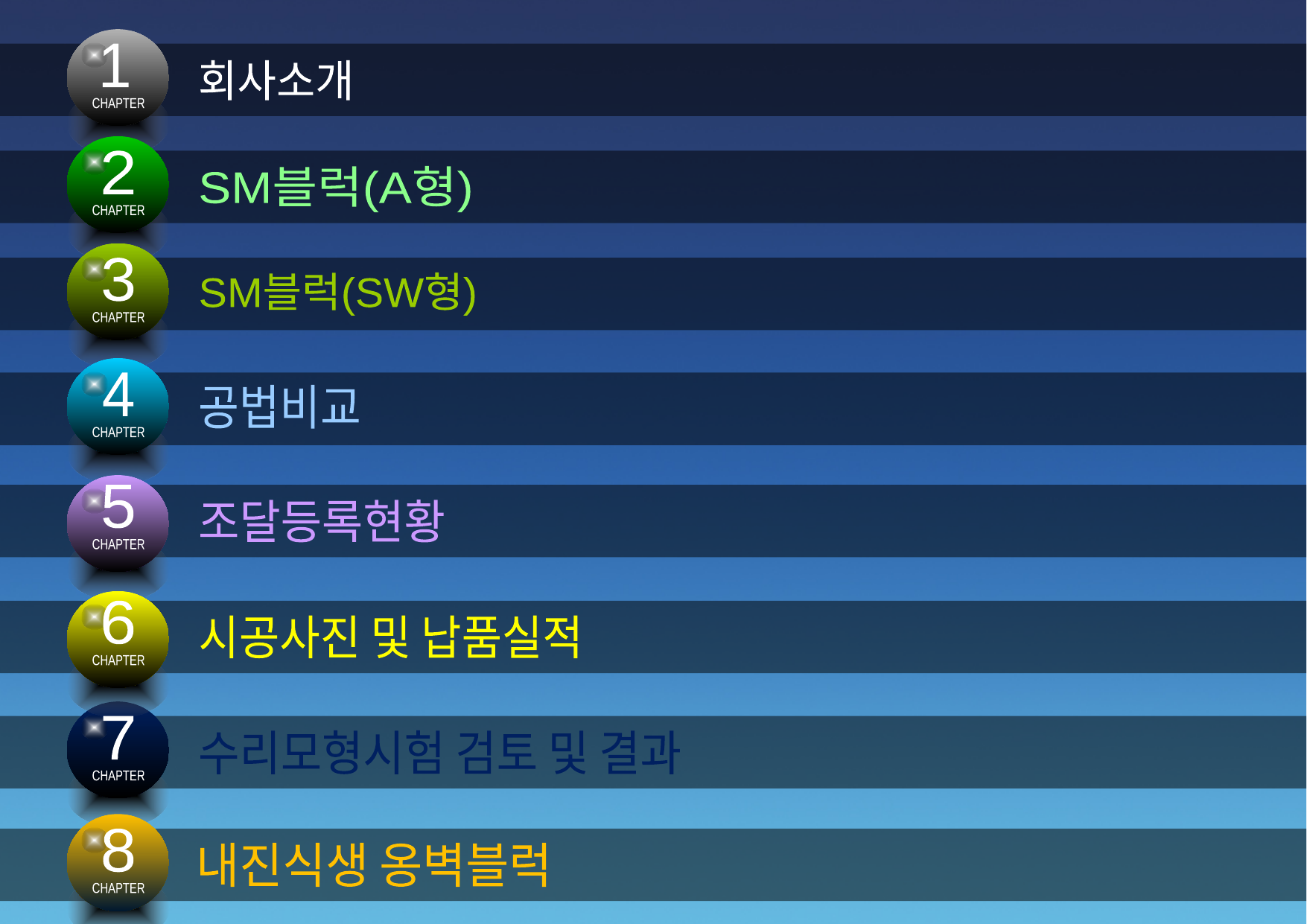

1
회사소개
CHAPTER

2
SM블럭(A형)
CHAPTER

3
SM블럭(SW형)
CHAPTER

4
공법비교
CHAPTER

5
조달등록현황
CHAPTER

6
시공사진 및 납품실적
CHAPTER

7
수리모형시험 검토 및 결과
CHAPTER

8
내진식생 옹벽블럭
CHAPTER